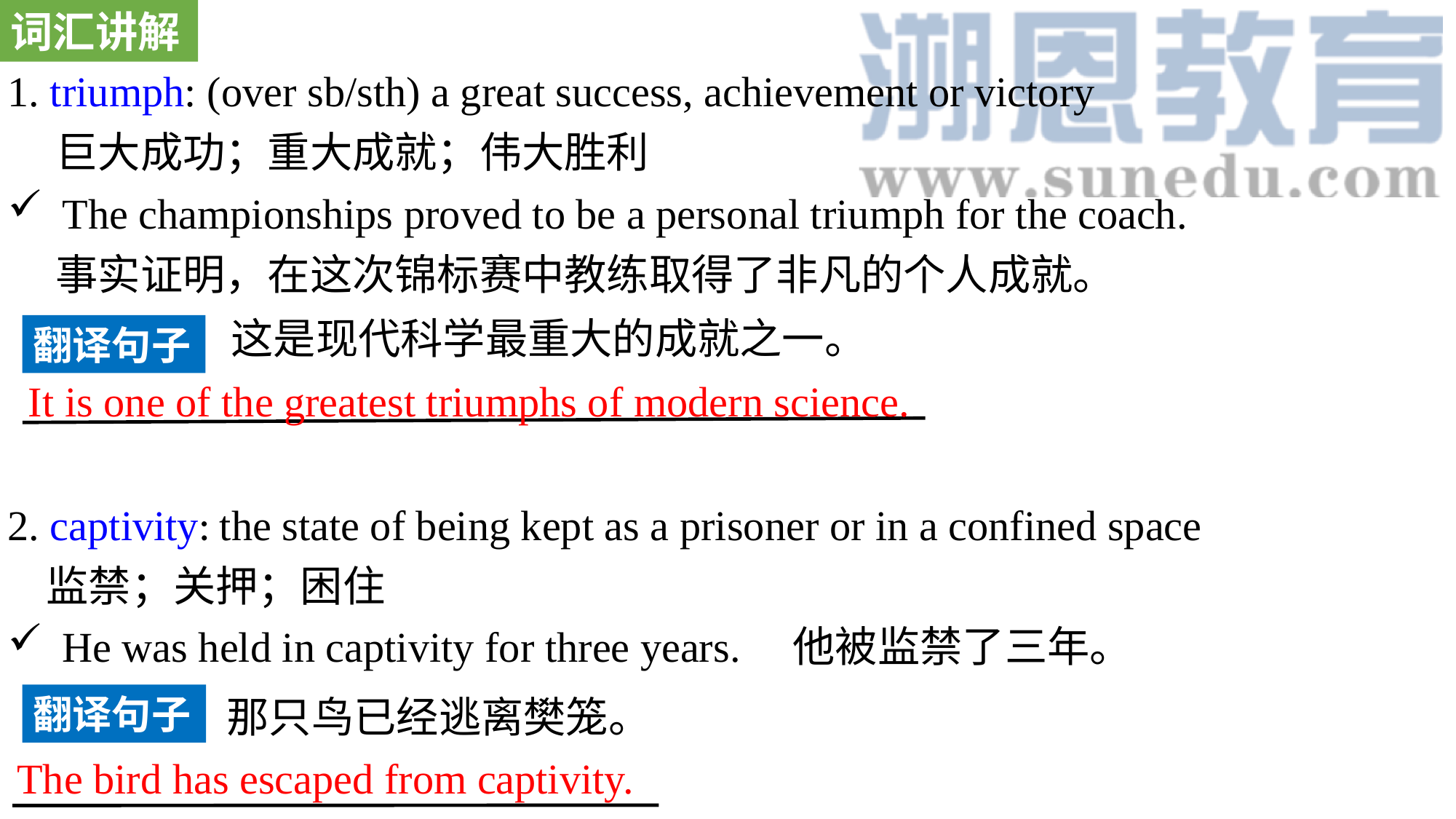

词汇讲解
1. triumph: (over sb/sth) a great success, achievement or victory
    巨大成功；重大成就；伟大胜利
The championships proved to be a personal triumph for the coach.
    事实证明，在这次锦标赛中教练取得了非凡的个人成就。

2. captivity: the state of being kept as a prisoner or in a confined space
   监禁；关押；困住
He was held in captivity for three years.    他被监禁了三年。

这是现代科学最重大的成就之一。
翻译句子
It is one of the greatest triumphs of modern science.
翻译句子
那只鸟已经逃离樊笼。
The bird has escaped from captivity.